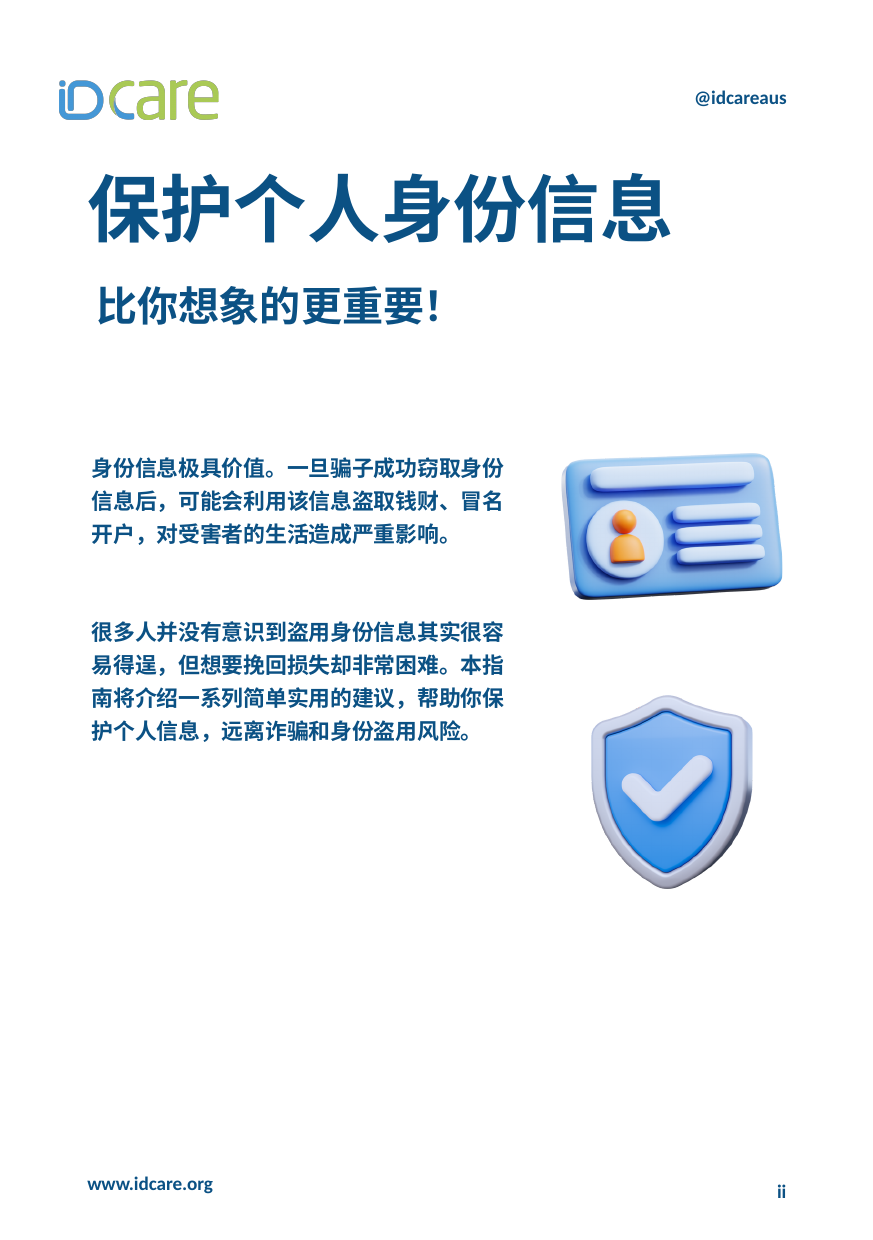

@idcareaus
保护个人身份信息
比你想象的更重要！
身份信息极具价值。一旦骗子成功窃取身份信息后，可能会利用该信息盗取钱财、冒名开户，对受害者的生活造成严重影响。

很多人并没有意识到盗用身份信息其实很容易得逞，但想要挽回损失却非常困难。本指南将介绍一系列简单实用的建议，帮助你保护个人信息，远离诈骗和身份盗用风险。

www.idcare.org
ii